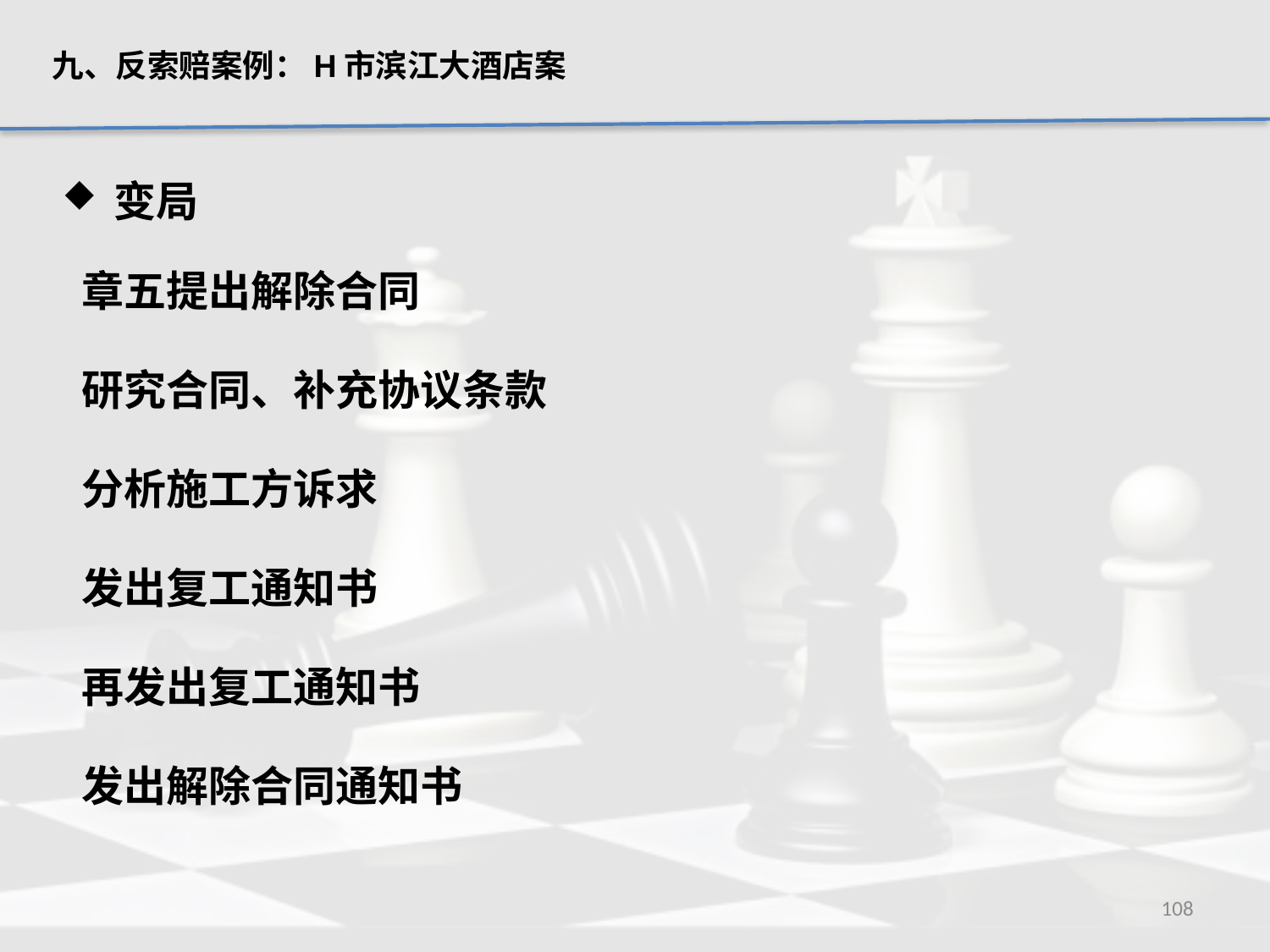

九、反索赔案例：H市滨江大酒店案
 变局
章五提出解除合同
研究合同、补充协议条款
分析施工方诉求
发出复工通知书
再发出复工通知书
发出解除合同通知书
108